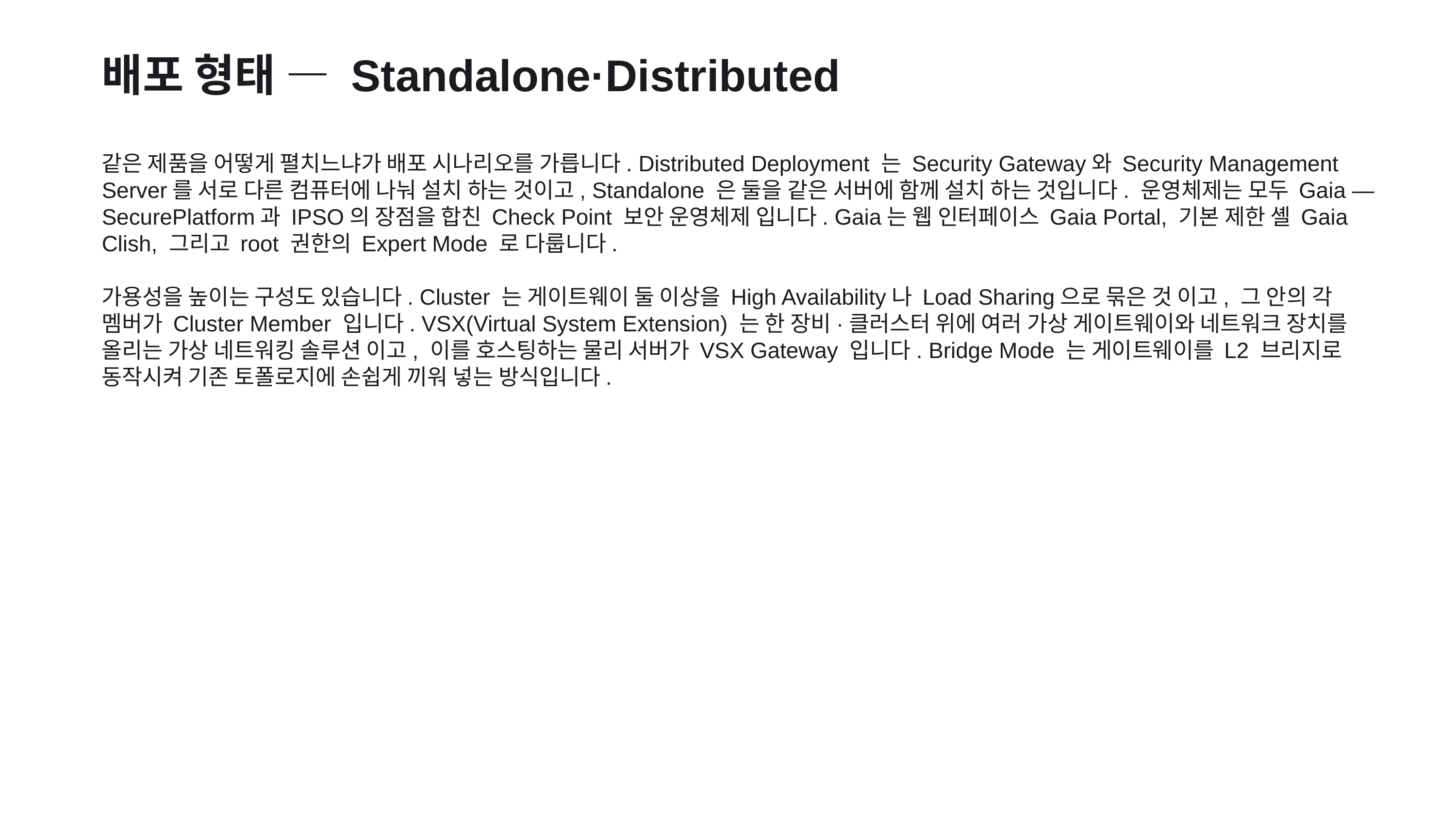

배포 형태 — Standalone·Distributed
같은 제품을 어떻게 펼치느냐가 배포 시나리오를 가릅니다. Distributed Deployment 는 Security Gateway와 Security Management Server를 서로 다른 컴퓨터에 나눠 설치 하는 것이고, Standalone 은 둘을 같은 서버에 함께 설치 하는 것입니다. 운영체제는 모두 Gaia — SecurePlatform과 IPSO의 장점을 합친 Check Point 보안 운영체제 입니다. Gaia는 웹 인터페이스 Gaia Portal, 기본 제한 셸 Gaia Clish, 그리고 root 권한의 Expert Mode 로 다룹니다.

가용성을 높이는 구성도 있습니다. Cluster 는 게이트웨이 둘 이상을 High Availability나 Load Sharing으로 묶은 것 이고, 그 안의 각 멤버가 Cluster Member 입니다. VSX(Virtual System Extension) 는 한 장비·클러스터 위에 여러 가상 게이트웨이와 네트워크 장치를 올리는 가상 네트워킹 솔루션 이고, 이를 호스팅하는 물리 서버가 VSX Gateway 입니다. Bridge Mode 는 게이트웨이를 L2 브리지로 동작시켜 기존 토폴로지에 손쉽게 끼워 넣는 방식입니다.